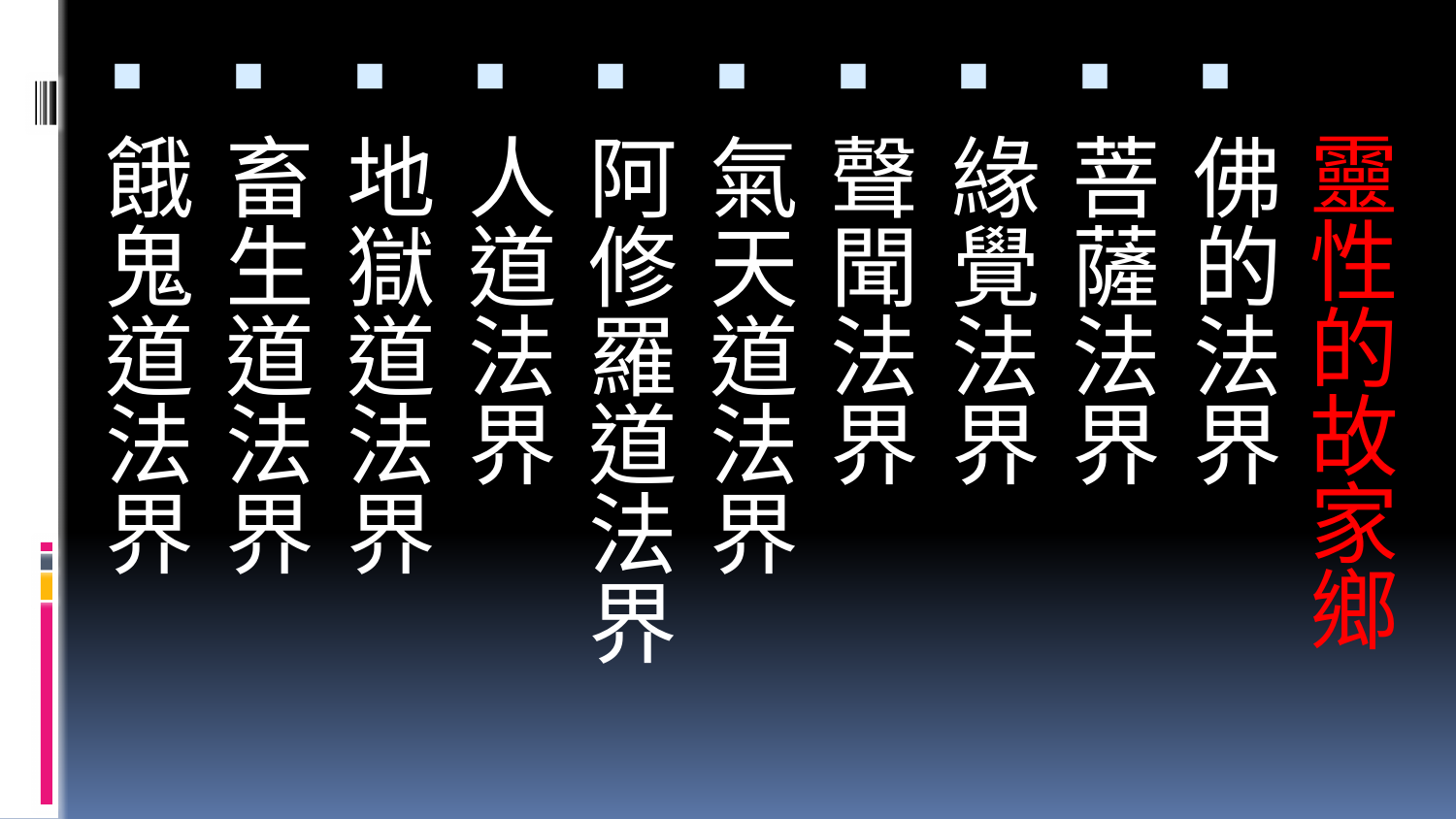

佛的法界
菩薩法界
緣覺法界
聲聞法界
氣天道法界
阿修羅道法界
人道法界
地獄道法界
畜生道法界
餓鬼道法界
# 靈性的故家鄉